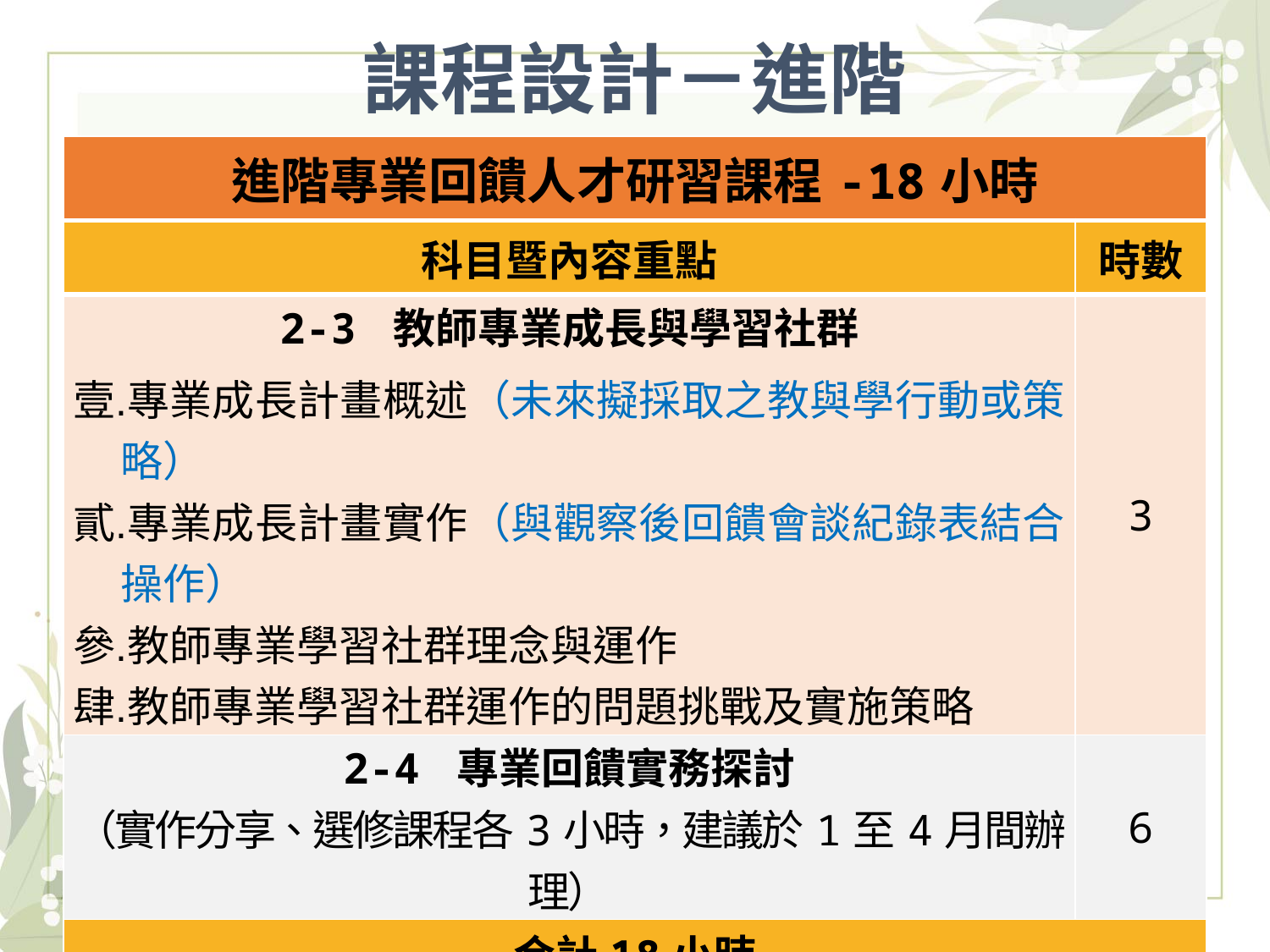

# 課程設計－進階
| 進階專業回饋人才研習課程-18小時 |  |
| --- | --- |
| 科目暨內容重點 | 時數 |
| 2-3 教師專業成長與學習社群 專業成長計畫概述（未來擬採取之教與學行動或策略） 專業成長計畫實作（與觀察後回饋會談紀錄表結合操作） 教師專業學習社群理念與運作 教師專業學習社群運作的問題挑戰及實施策略 | 3 |
| 2-4 專業回饋實務探討 （實作分享、選修課程各3小時，建議於1至4月間辦理） | 6 |
| 合計18小時 |  |
2019/12/13
9